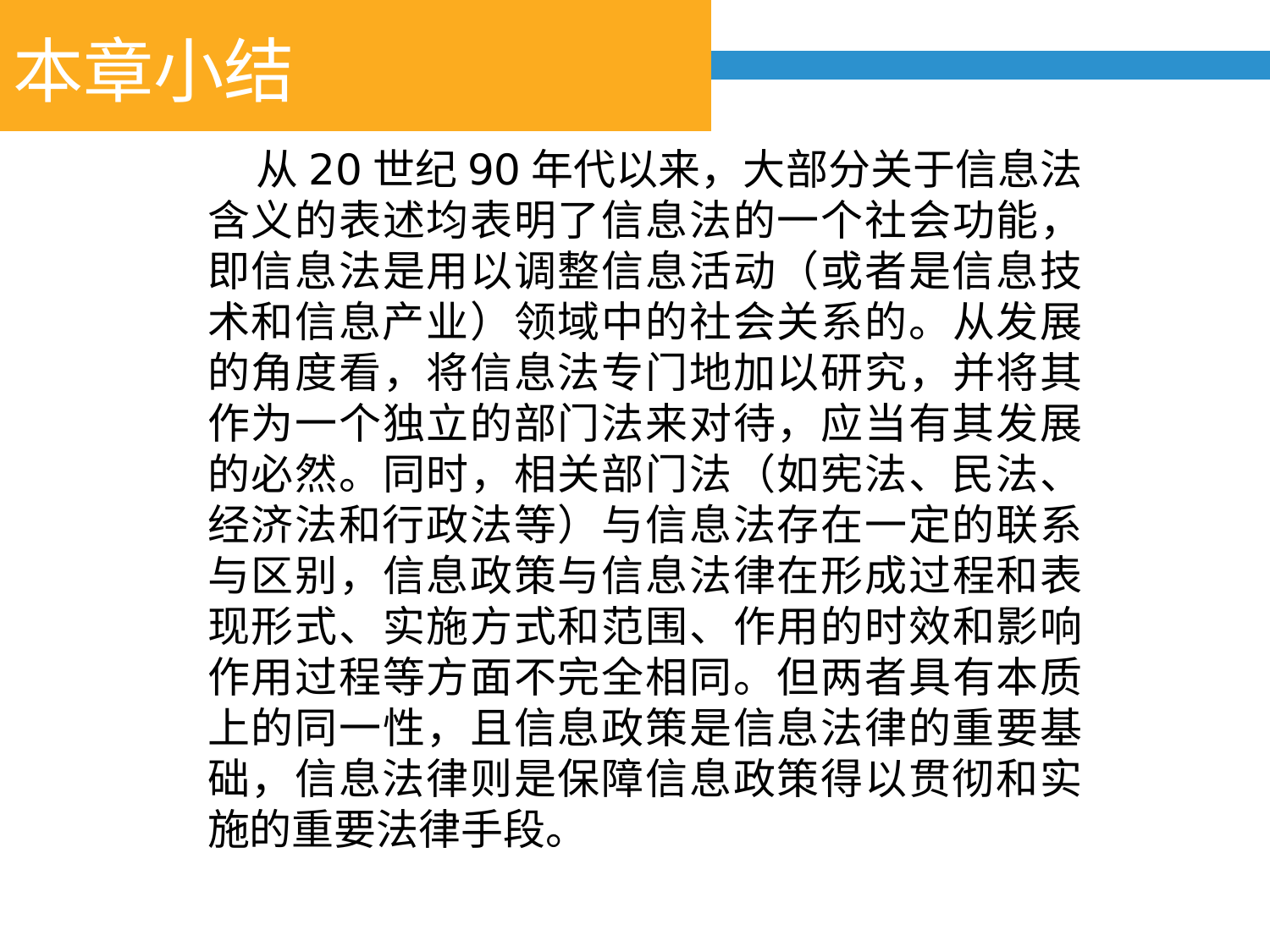

本章小结
    从20世纪90年代以来，大部分关于信息法含义的表述均表明了信息法的一个社会功能，即信息法是用以调整信息活动（或者是信息技术和信息产业）领域中的社会关系的。从发展的角度看，将信息法专门地加以研究，并将其作为一个独立的部门法来对待，应当有其发展的必然。同时，相关部门法（如宪法、民法、经济法和行政法等）与信息法存在一定的联系与区别，信息政策与信息法律在形成过程和表现形式、实施方式和范围、作用的时效和影响作用过程等方面不完全相同。但两者具有本质上的同一性，且信息政策是信息法律的重要基础，信息法律则是保障信息政策得以贯彻和实施的重要法律手段。